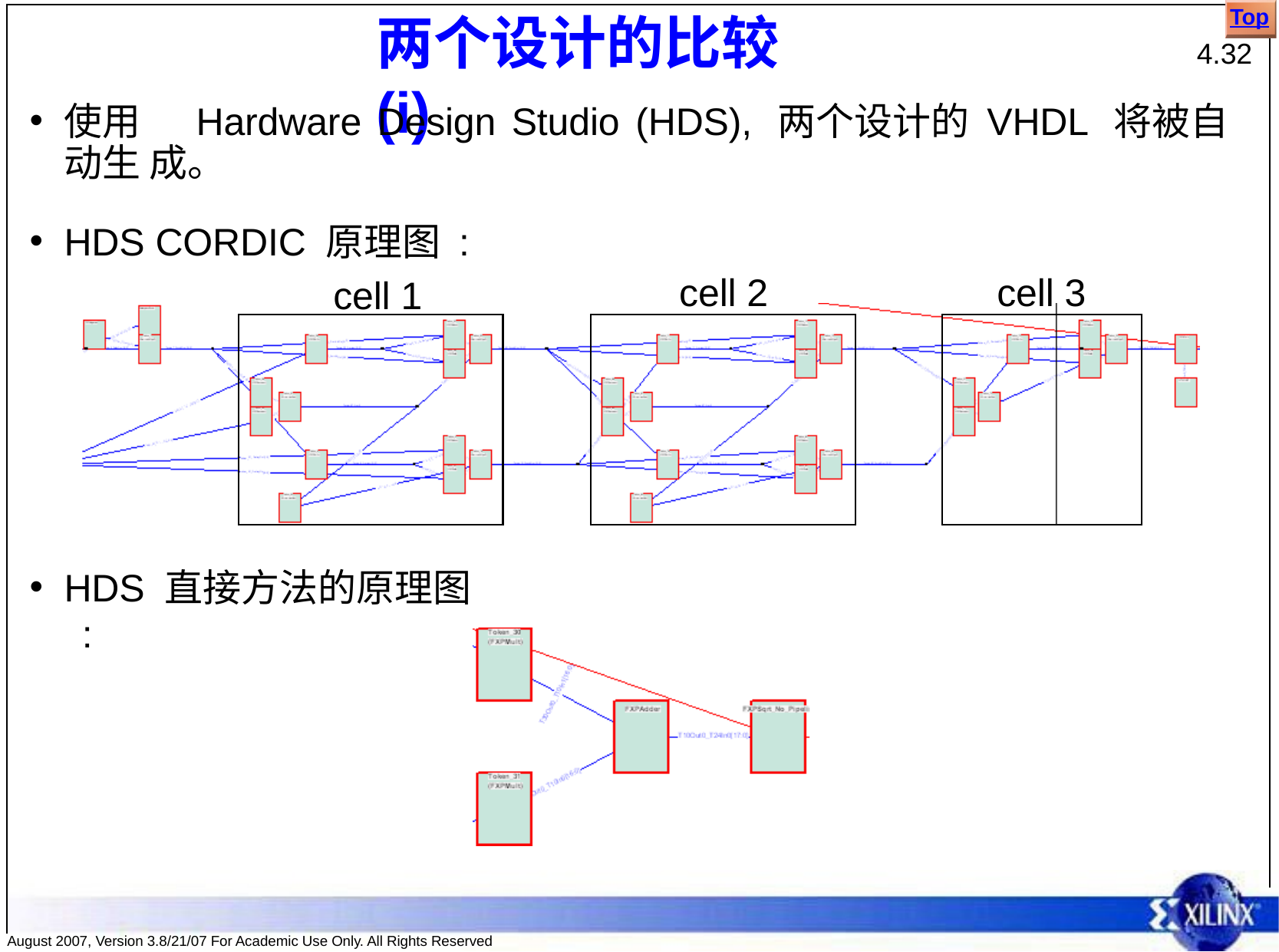

Top
# 两个设计的比较 (i)
4.32
使用	Hardware Design Studio (HDS), 两个设计的 VHDL 将被自动生 成。
HDS CORDIC 原理图 :
cell 2	cell 3
cell 1

HDS 直接方法的原理图 :

August 2007, Version 3.8/21/07 For Academic Use Only. All Rights Reserved